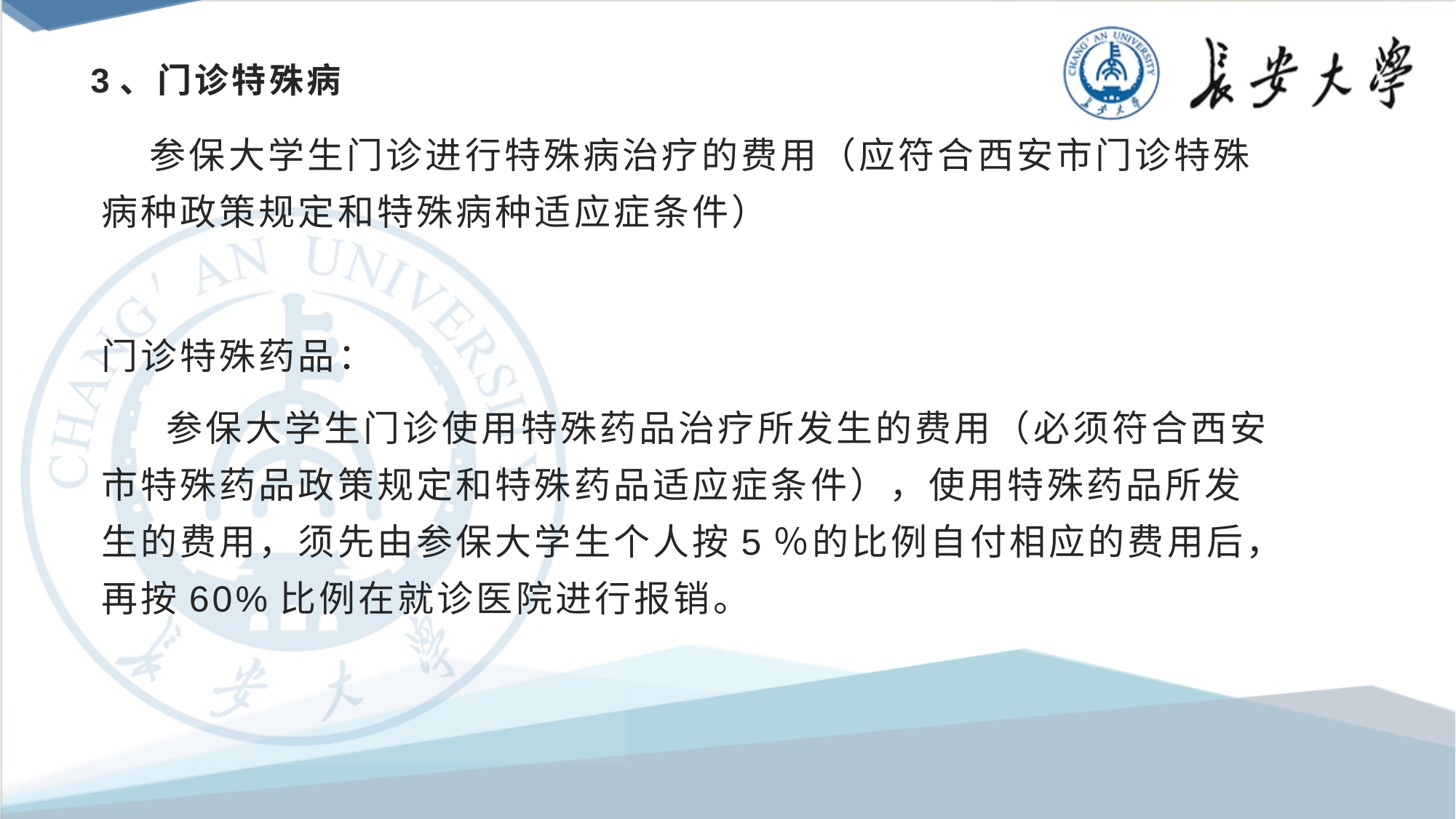

# 3、门诊特殊病
     参保大学生门诊进行特殊病治疗的费用（应符合西安市门诊特殊病种政策规定和特殊病种适应症条件）

门诊特殊药品：
     参保大学生门诊使用特殊药品治疗所发生的费用（必须符合西安市特殊药品政策规定和特殊药品适应症条件），使用特殊药品所发生的费用，须先由参保大学生个人按5％的比例自付相应的费用后，再按60%比例在就诊医院进行报销。